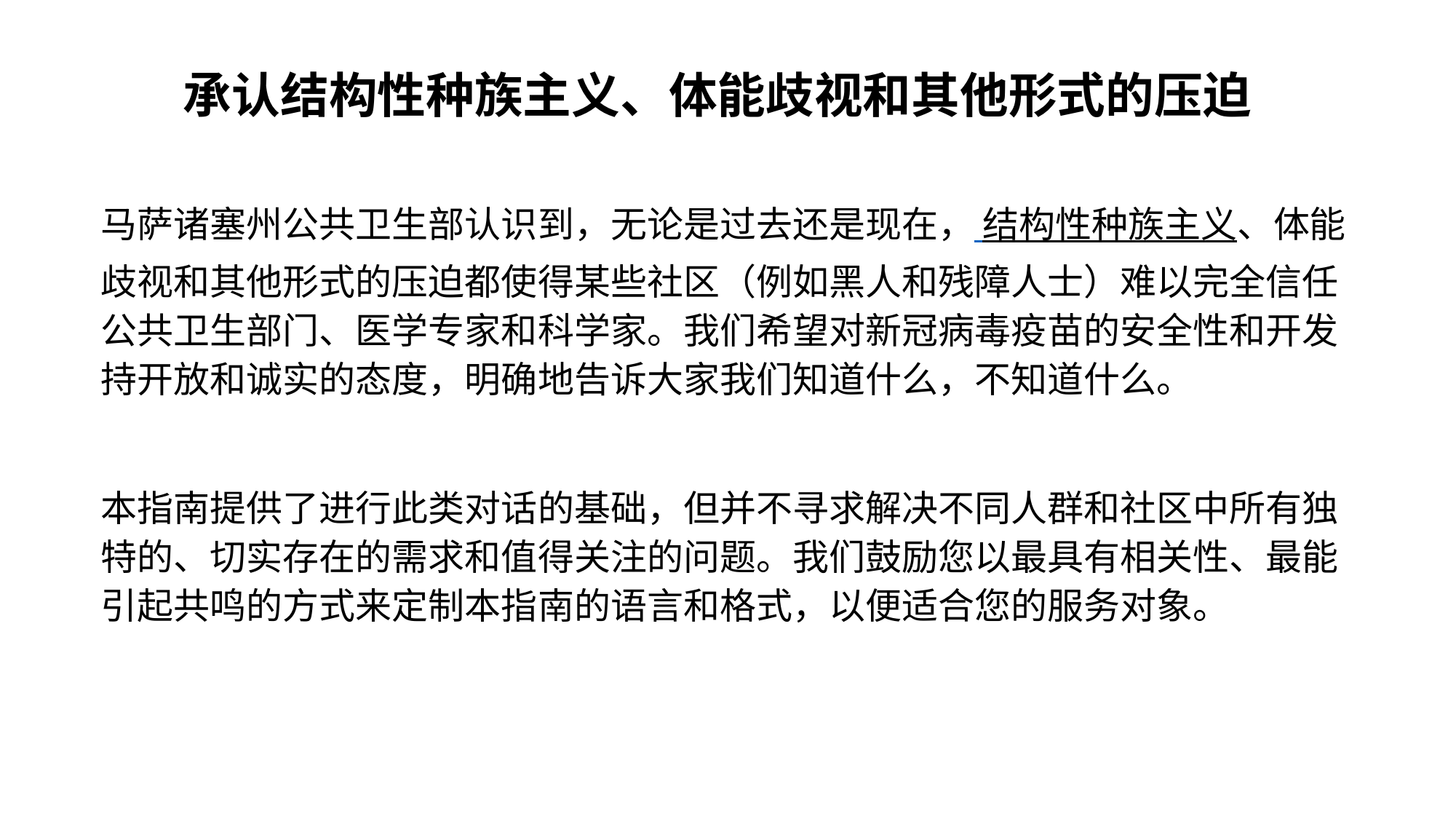

# 承认结构性种族主义、体能歧视和其他形式的压迫
马萨诸塞州公共卫生部认识到，无论是过去还是现在， 结构性种族主义、体能歧视和其他形式的压迫都使得某些社区（例如黑人和残障人士）难以完全信任公共卫生部门、医学专家和科学家。我们希望对新冠病毒疫苗的安全性和开发持开放和诚实的态度，明确地告诉大家我们知道什么，不知道什么。

本指南提供了进行此类对话的基础，但并不寻求解决不同人群和社区中所有独特的、切实存在的需求和值得关注的问题。我们鼓励您以最具有相关性、最能引起共鸣的方式来定制本指南的语言和格式，以便适合您的服务对象。